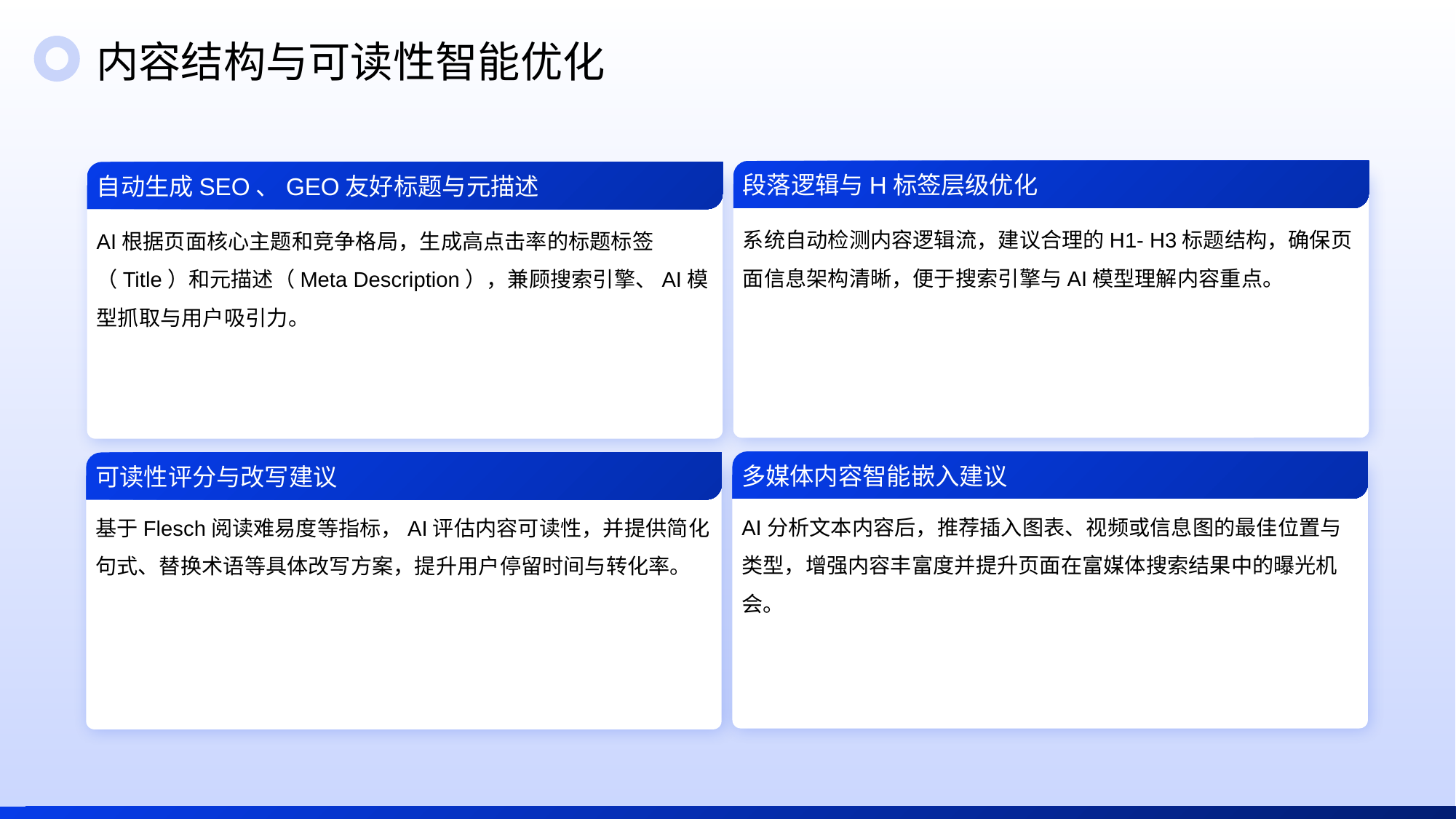

内容结构与可读性智能优化

段落逻辑与H标签层级优化
自动生成SEO、GEO友好标题与元描述

系统自动检测内容逻辑流，建议合理的H1- H3标题结构，确保页面信息架构清晰，便于搜索引擎与AI模型理解内容重点。
AI根据页面核心主题和竞争格局，生成高点击率的标题标签（Title）和元描述（Meta Description），兼顾搜索引擎、AI模型抓取与用户吸引力。

多媒体内容智能嵌入建议
可读性评分与改写建议

AI分析文本内容后，推荐插入图表、视频或信息图的最佳位置与类型，增强内容丰富度并提升页面在富媒体搜索结果中的曝光机会。
基于Flesch阅读难易度等指标，AI评估内容可读性，并提供简化句式、替换术语等具体改写方案，提升用户停留时间与转化率。